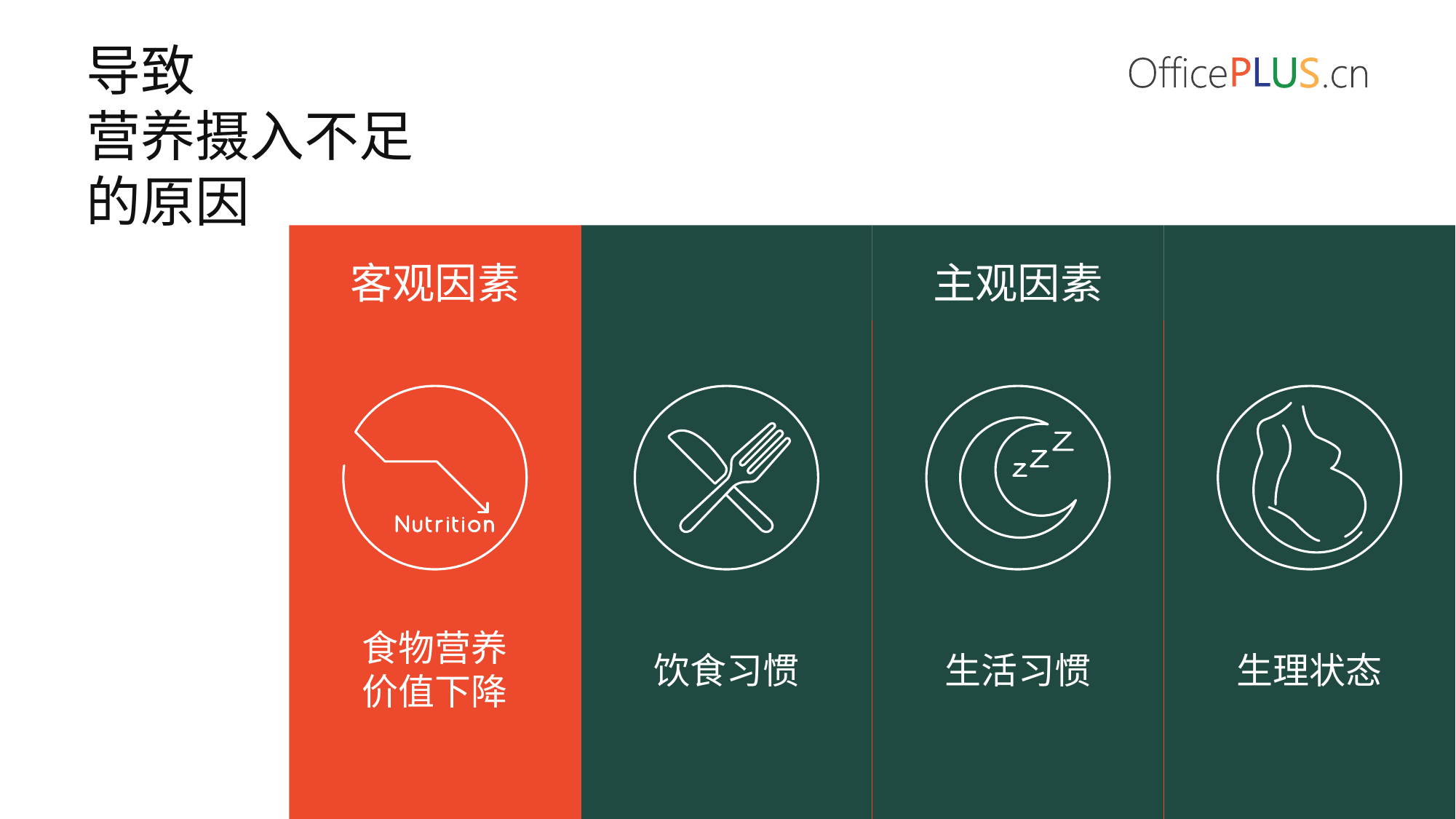

导致
营养摄入不足
的原因

食物营养
价值下降
客观因素

饮食习惯
生活习惯
生理状态
主观因素